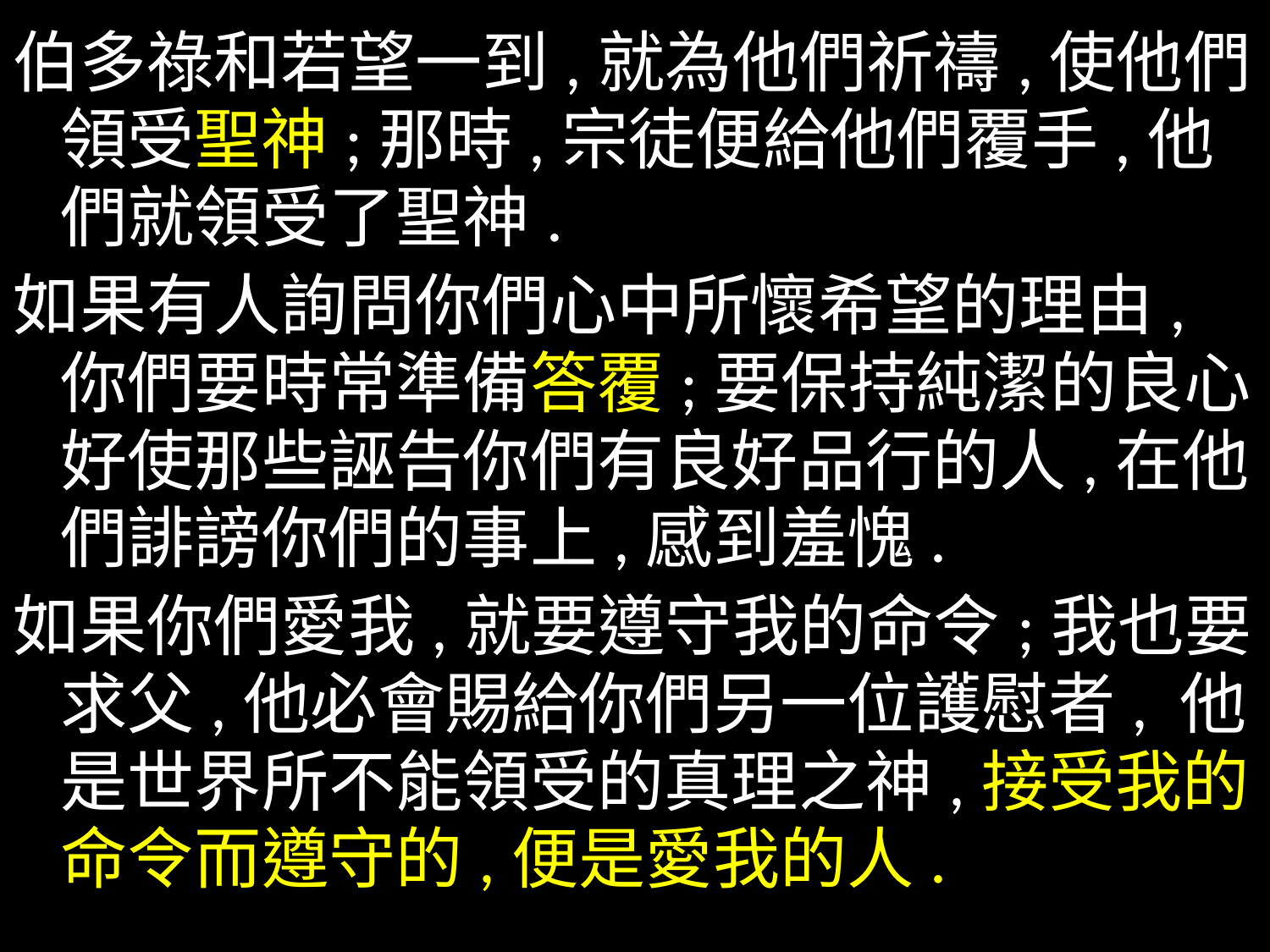

伯多祿和若望一到,就為他們祈禱,使他們領受聖神;那時,宗徒便給他們覆手,他們就領受了聖神.
如果有人詢問你們心中所懷希望的理由,你們要時常準備答覆;要保持純潔的良心,好使那些誣告你們有良好品行的人,在他們誹謗你們的事上,感到羞愧.
如果你們愛我,就要遵守我的命令;我也要求父,他必會賜給你們另一位護慰者, 他是世界所不能領受的真理之神,接受我的命令而遵守的,便是愛我的人.